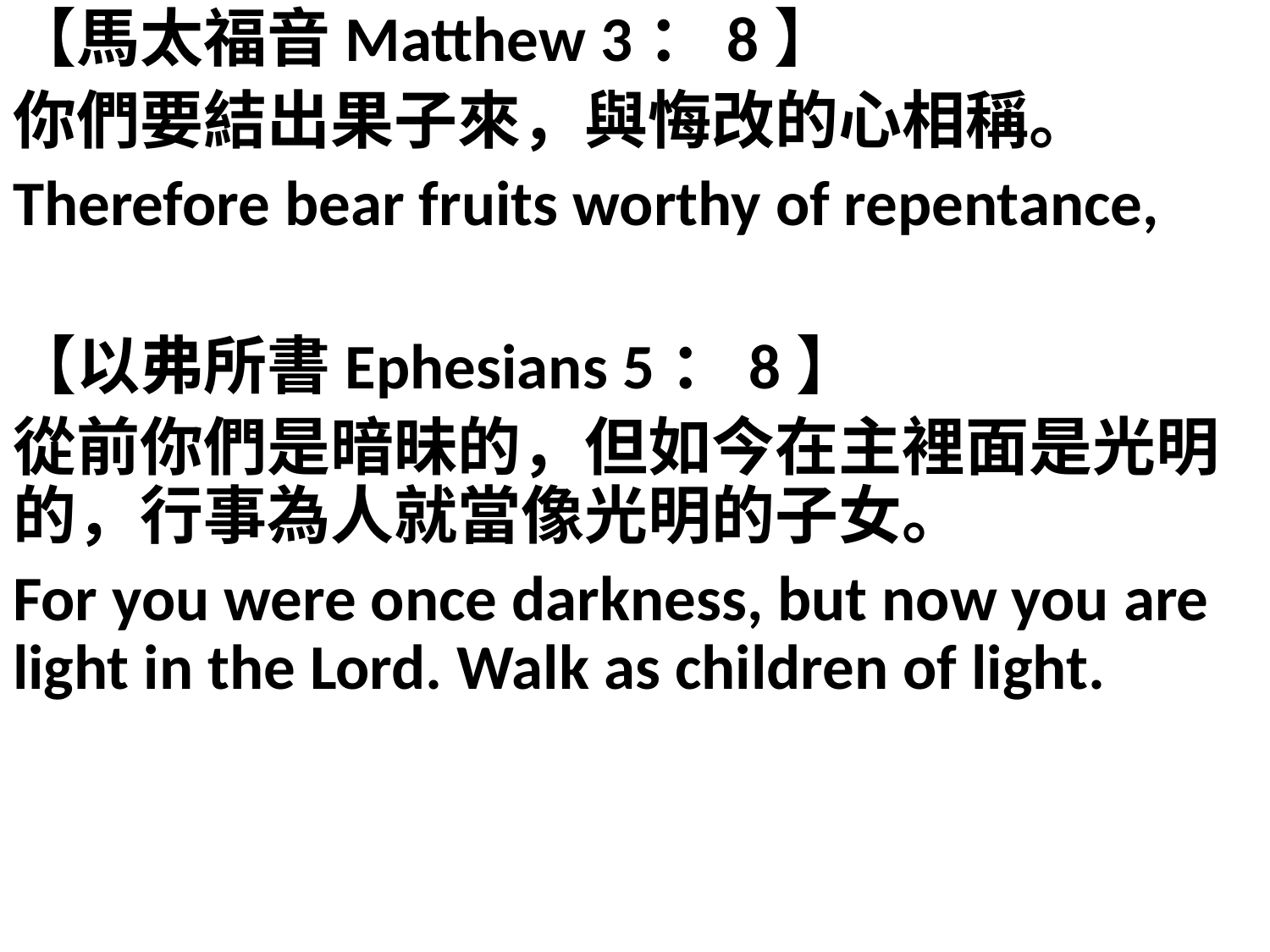

【馬太福音Matthew 3：8】
你們要結出果子來，與悔改的心相稱。
Therefore bear fruits worthy of repentance,

【以弗所書Ephesians 5：8】
從前你們是暗昧的，但如今在主裡面是光明的，行事為人就當像光明的子女。
For you were once darkness, but now you are light in the Lord. Walk as children of light.